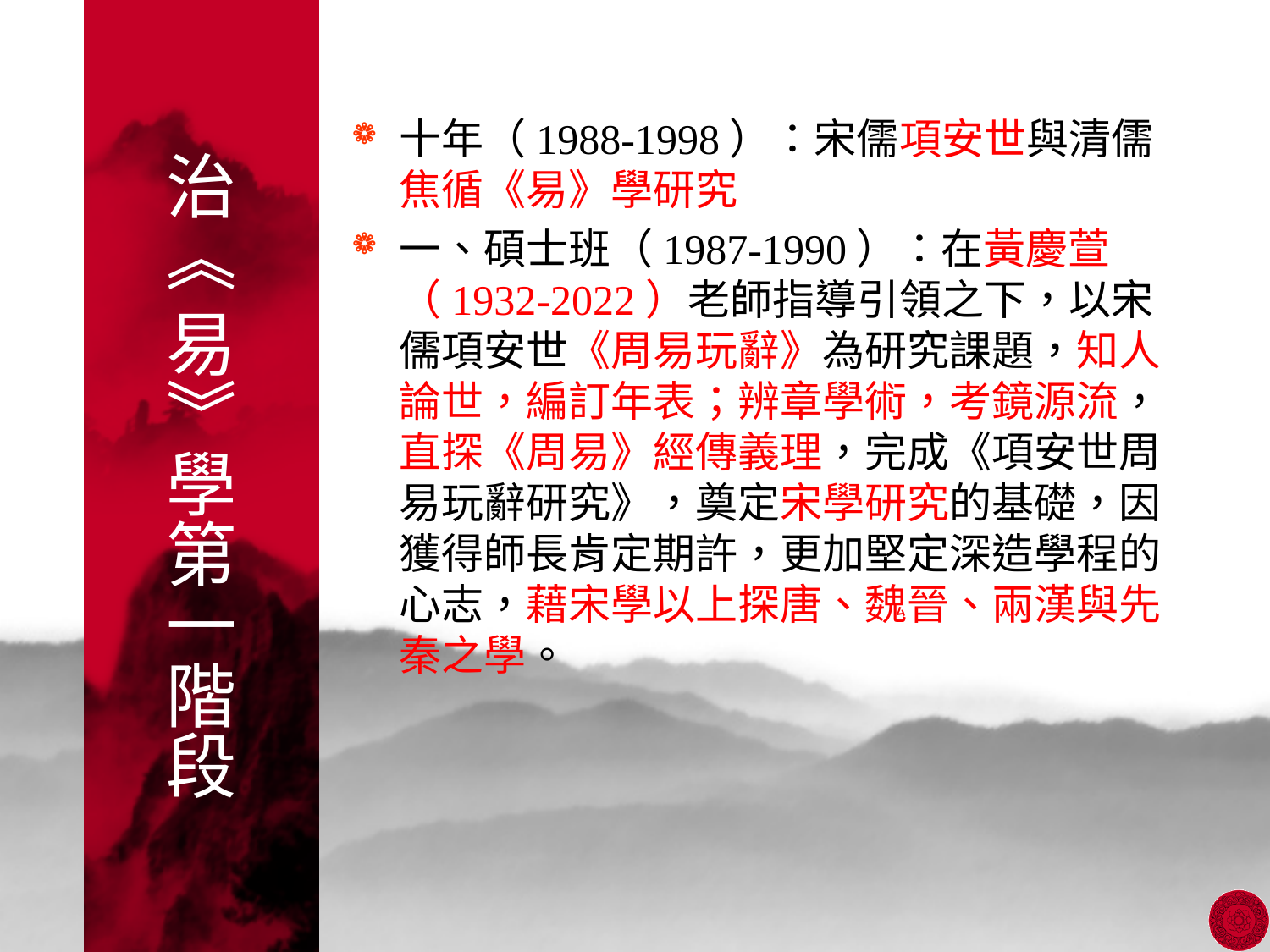

十年（1988-1998）：宋儒項安世與清儒焦循《易》學研究
一、碩士班（1987-1990）：在黃慶萱（1932-2022）老師指導引領之下，以宋儒項安世《周易玩辭》為研究課題，知人論世，編訂年表；辨章學術，考鏡源流，直探《周易》經傳義理，完成《項安世周易玩辭研究》，奠定宋學研究的基礎，因獲得師長肯定期許，更加堅定深造學程的心志，藉宋學以上探唐、魏晉、兩漢與先秦之學。

# 治《 易》學第一階段